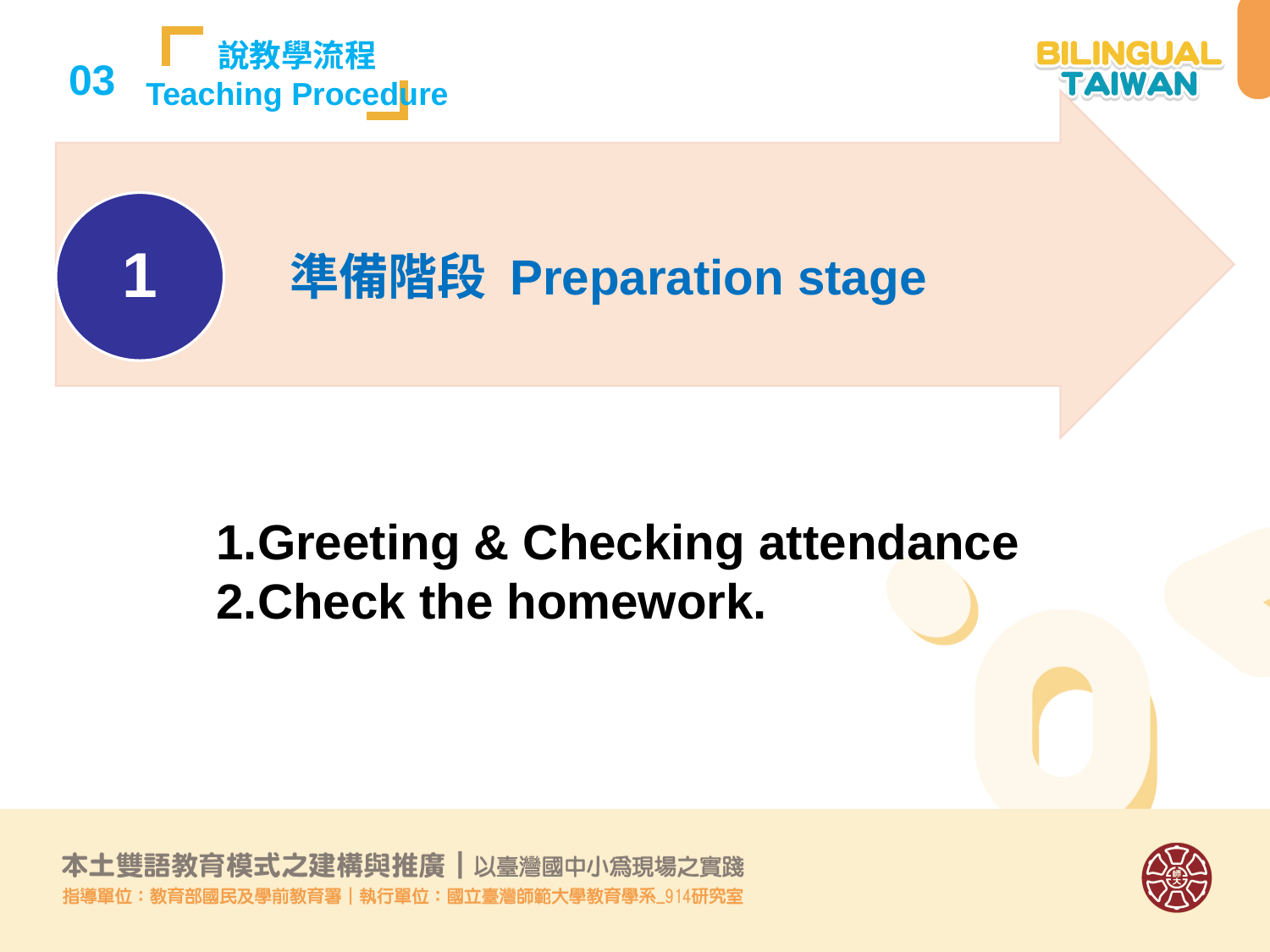

說教學流程
Teaching Procedure

03

準備階段 Preparation stage

1
1.Greeting & Checking attendance
2.Check the homework.